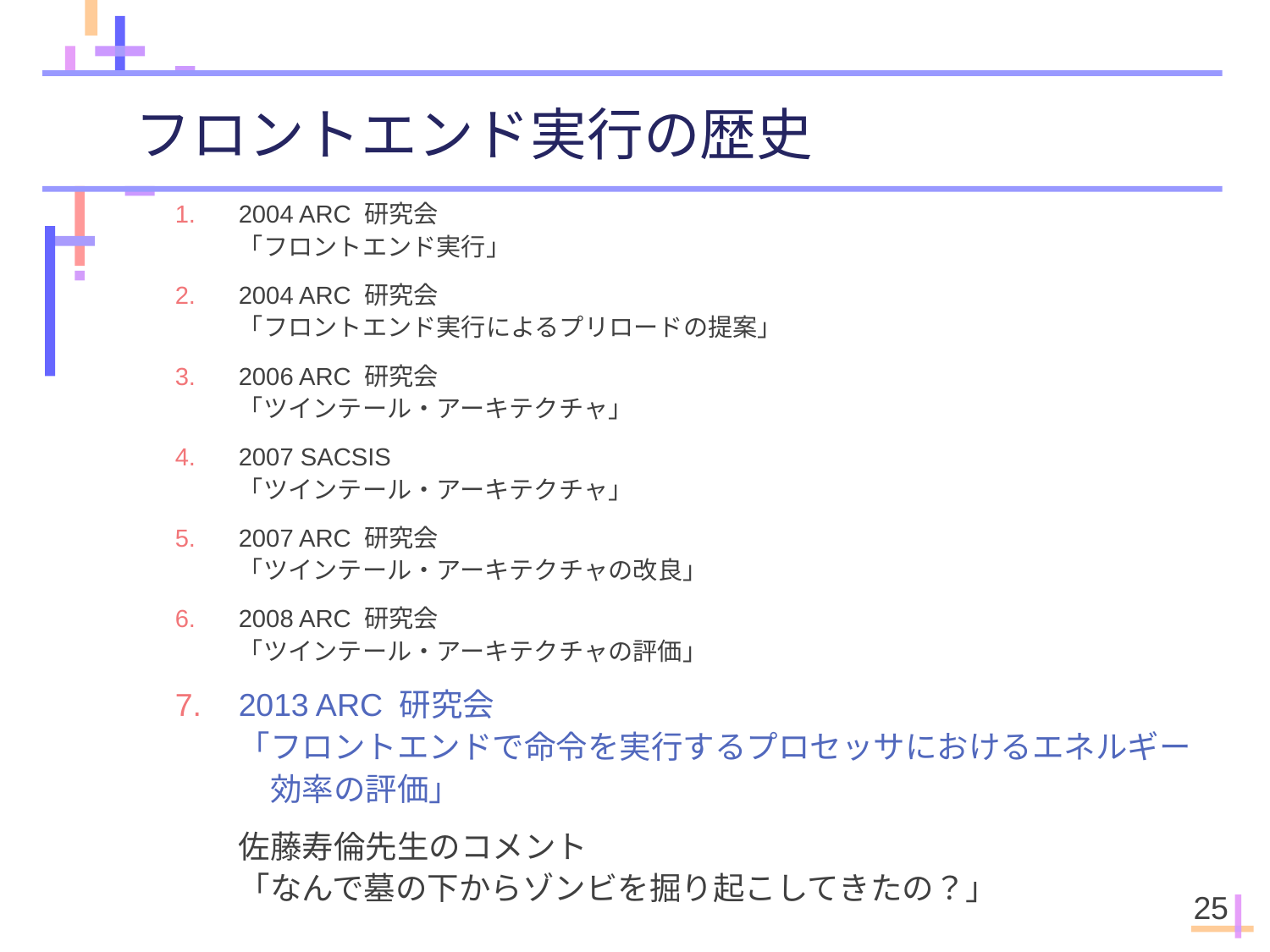

# フロントエンド実行の歴史
2004 ARC 研究会
「フロントエンド実行」
2004 ARC 研究会
「フロントエンド実行によるプリロードの提案」
2006 ARC 研究会
「ツインテール・アーキテクチャ」
2007 SACSIS
「ツインテール・アーキテクチャ」
2007 ARC 研究会
「ツインテール・アーキテクチャの改良」
2008 ARC 研究会
「ツインテール・アーキテクチャの評価」
2013 ARC 研究会
「フロントエンドで命令を実行するプロセッサにおけるエネルギー
　効率の評価」
　　佐藤寿倫先生のコメント
　　「なんで墓の下からゾンビを掘り起こしてきたの？」
25